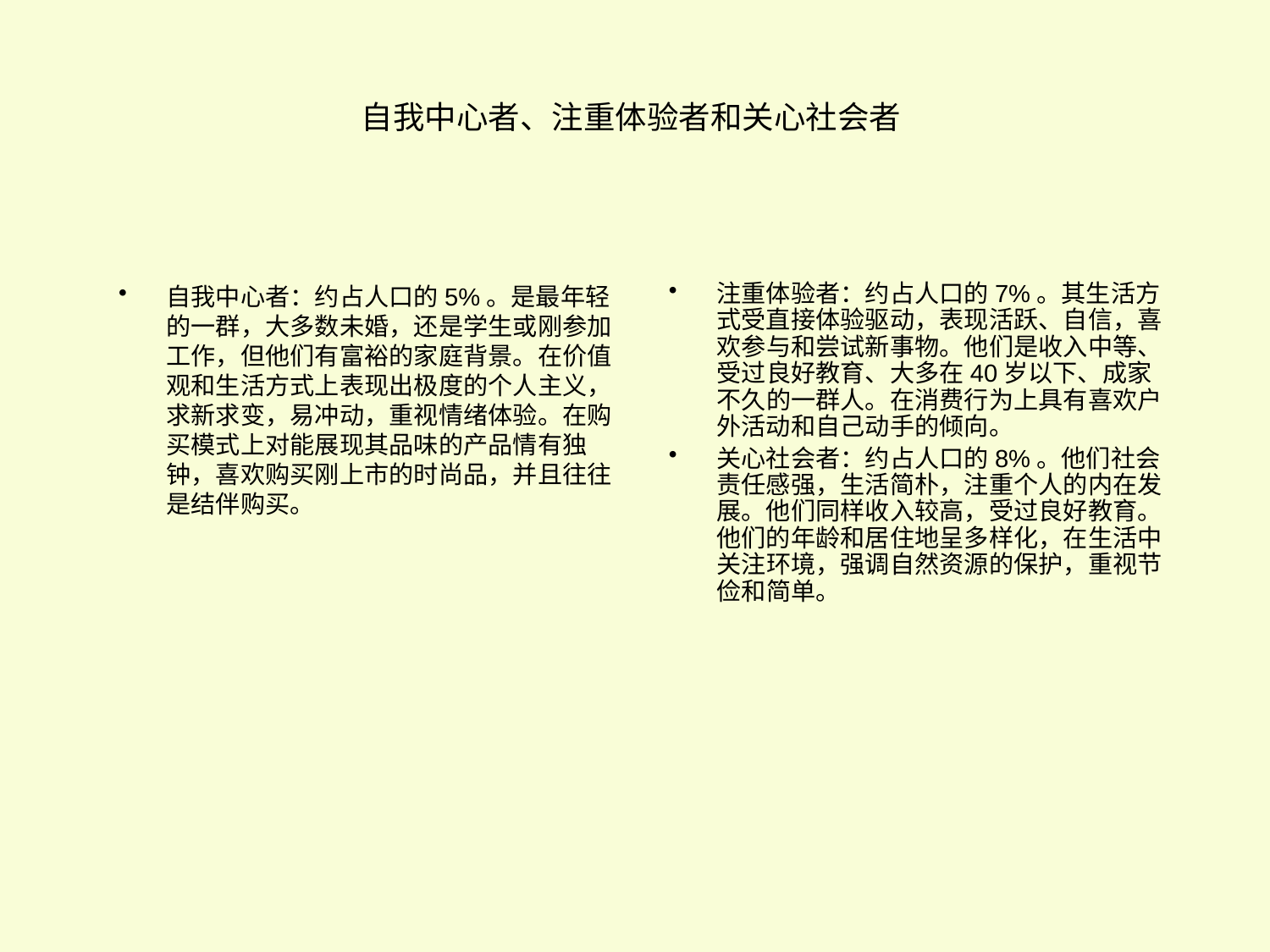

# 自我中心者、注重体验者和关心社会者
自我中心者：约占人口的5%。是最年轻的一群，大多数未婚，还是学生或刚参加工作，但他们有富裕的家庭背景。在价值观和生活方式上表现出极度的个人主义，求新求变，易冲动，重视情绪体验。在购买模式上对能展现其品味的产品情有独钟，喜欢购买刚上市的时尚品，并且往往是结伴购买。

注重体验者：约占人口的7%。其生活方式受直接体验驱动，表现活跃、自信，喜欢参与和尝试新事物。他们是收入中等、受过良好教育、大多在40岁以下、成家不久的一群人。在消费行为上具有喜欢户外活动和自己动手的倾向。
关心社会者：约占人口的8%。他们社会责任感强，生活简朴，注重个人的内在发展。他们同样收入较高，受过良好教育。他们的年龄和居住地呈多样化，在生活中关注环境，强调自然资源的保护，重视节俭和简单。